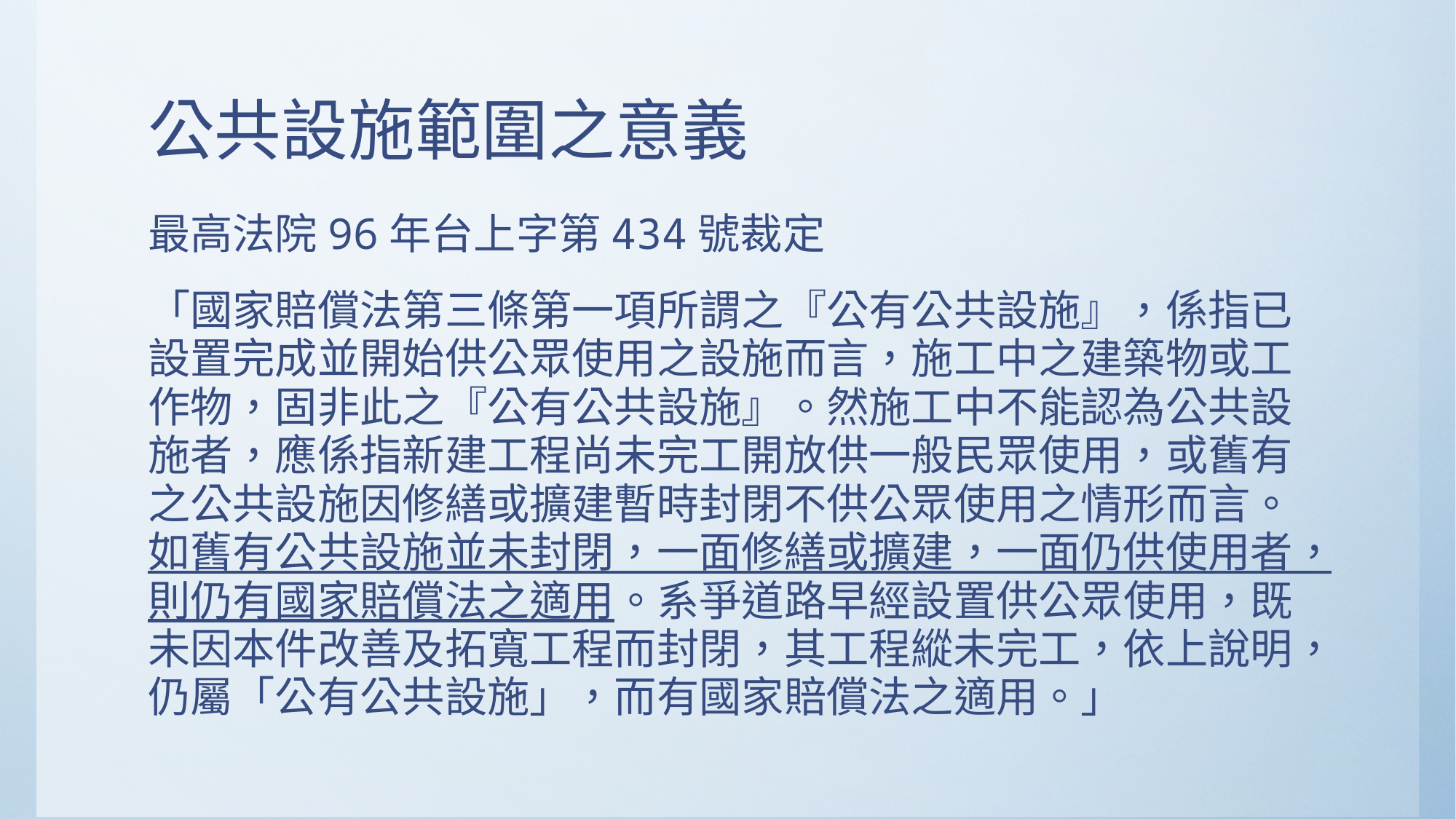

# 公共設施範圍之意義
最高法院96年台上字第434號裁定
「國家賠償法第三條第一項所謂之『公有公共設施』，係指已設置完成並開始供公眾使用之設施而言，施工中之建築物或工作物，固非此之『公有公共設施』。然施工中不能認為公共設施者，應係指新建工程尚未完工開放供一般民眾使用，或舊有之公共設施因修繕或擴建暫時封閉不供公眾使用之情形而言。如舊有公共設施並未封閉，一面修繕或擴建，一面仍供使用者，則仍有國家賠償法之適用。系爭道路早經設置供公眾使用，既未因本件改善及拓寬工程而封閉，其工程縱未完工，依上說明，仍屬「公有公共設施」，而有國家賠償法之適用。」